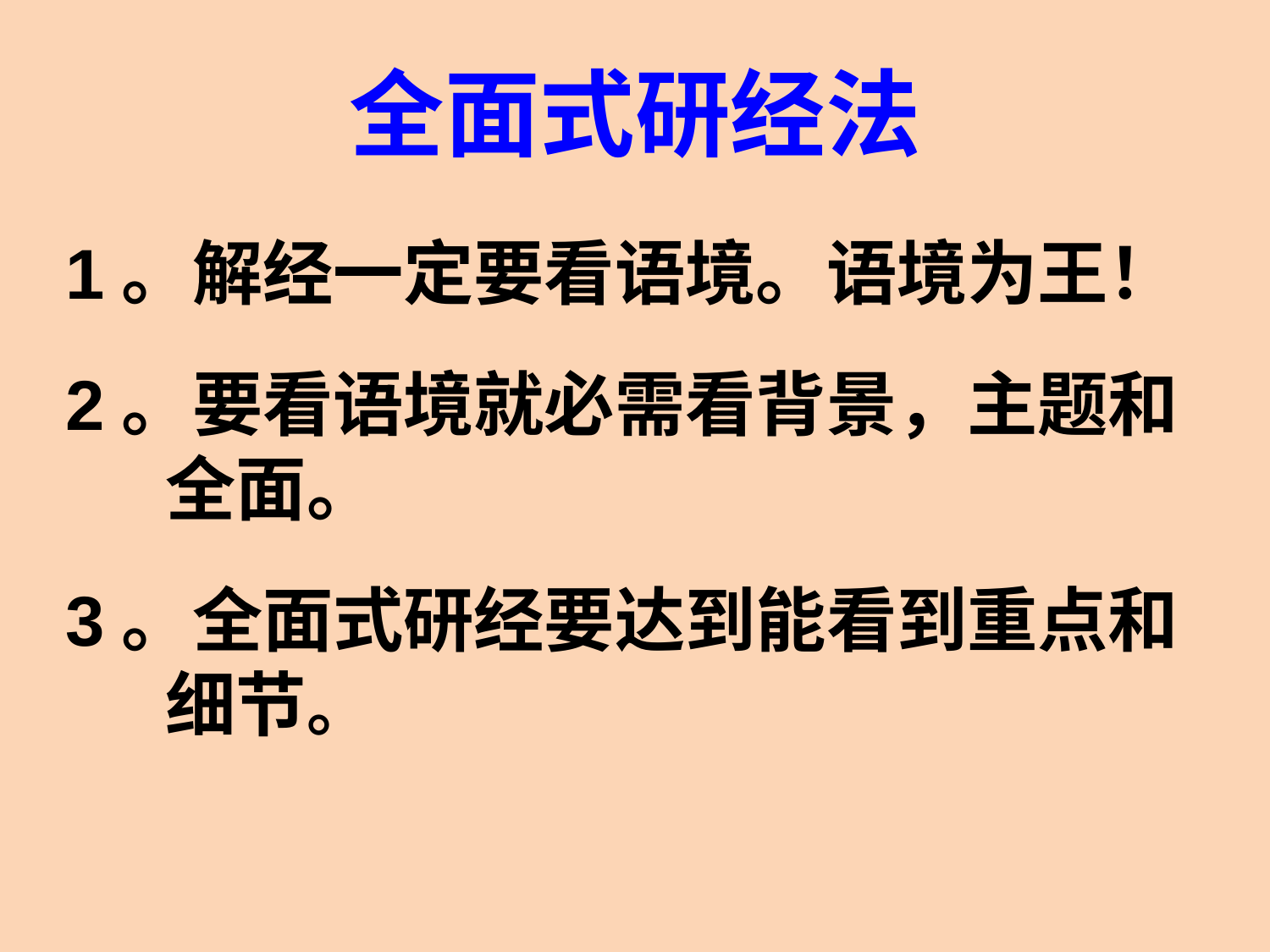

# 全面式研经法
1。解经一定要看语境。语境为王！
2。要看语境就必需看背景，主题和全面。
3。全面式研经要达到能看到重点和细节。